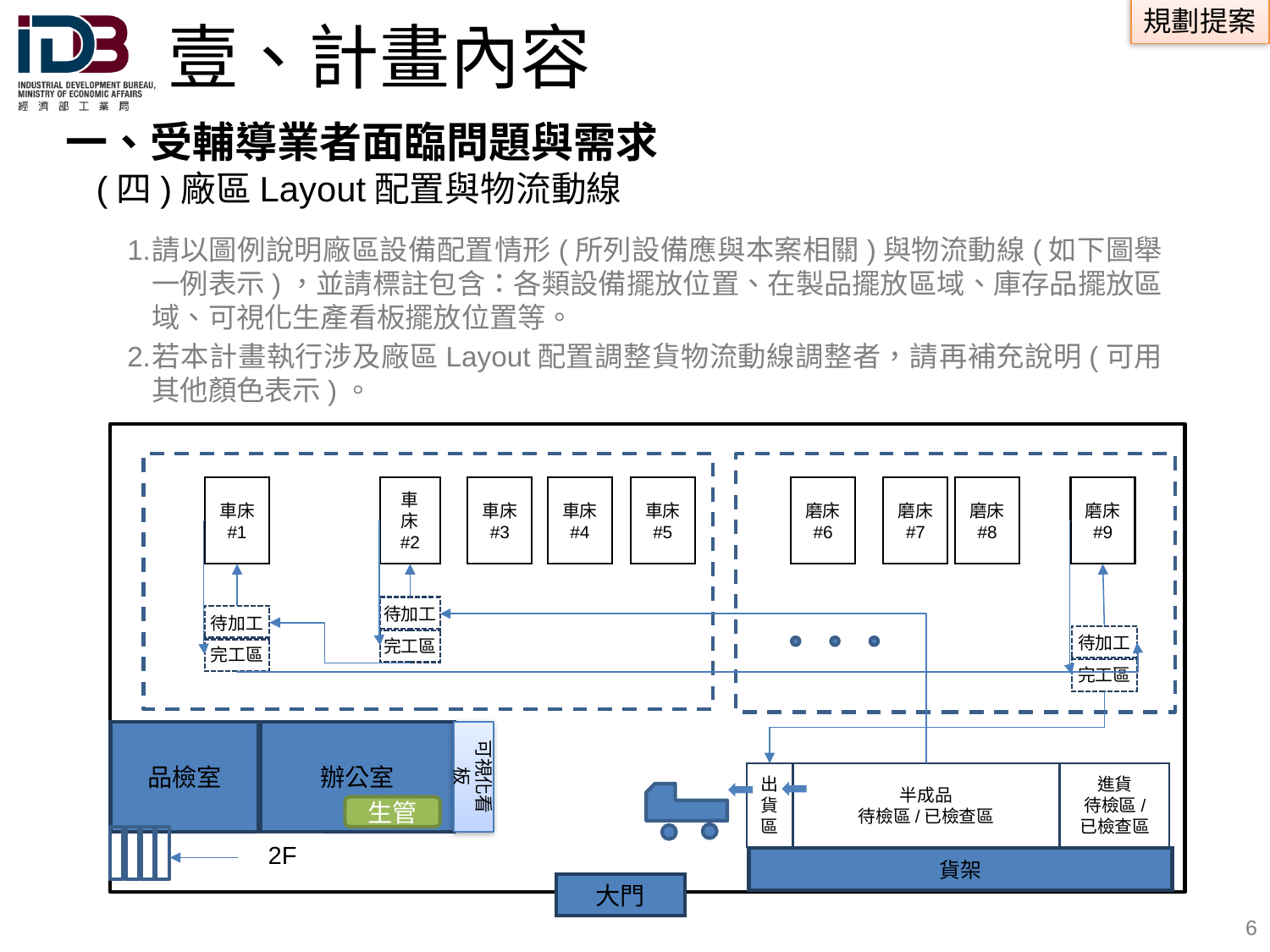

# 壹、計畫內容

 一、受輔導業者面臨問題與需求
(四)廠區Layout配置與物流動線
請以圖例說明廠區設備配置情形(所列設備應與本案相關)與物流動線(如下圖舉一例表示)，並請標註包含：各類設備擺放位置、在製品擺放區域、庫存品擺放區域、可視化生產看板擺放位置等。
若本計畫執行涉及廠區Layout配置調整貨物流動線調整者，請再補充說明(可用其他顏色表示)。

車床
#1
車床
#2
車床
#3
車床
#4
車床
#5
磨床
#6
磨床
#7
磨床
#8
磨床
#9
待加工
待加工
待加工
完工區

完工區
完工區
品檢室
辦公室
可視化看板
出貨區
半成品
待檢區/已檢查區
進貨
待檢區/
已檢查區

生管

2F
貨架
大門
6